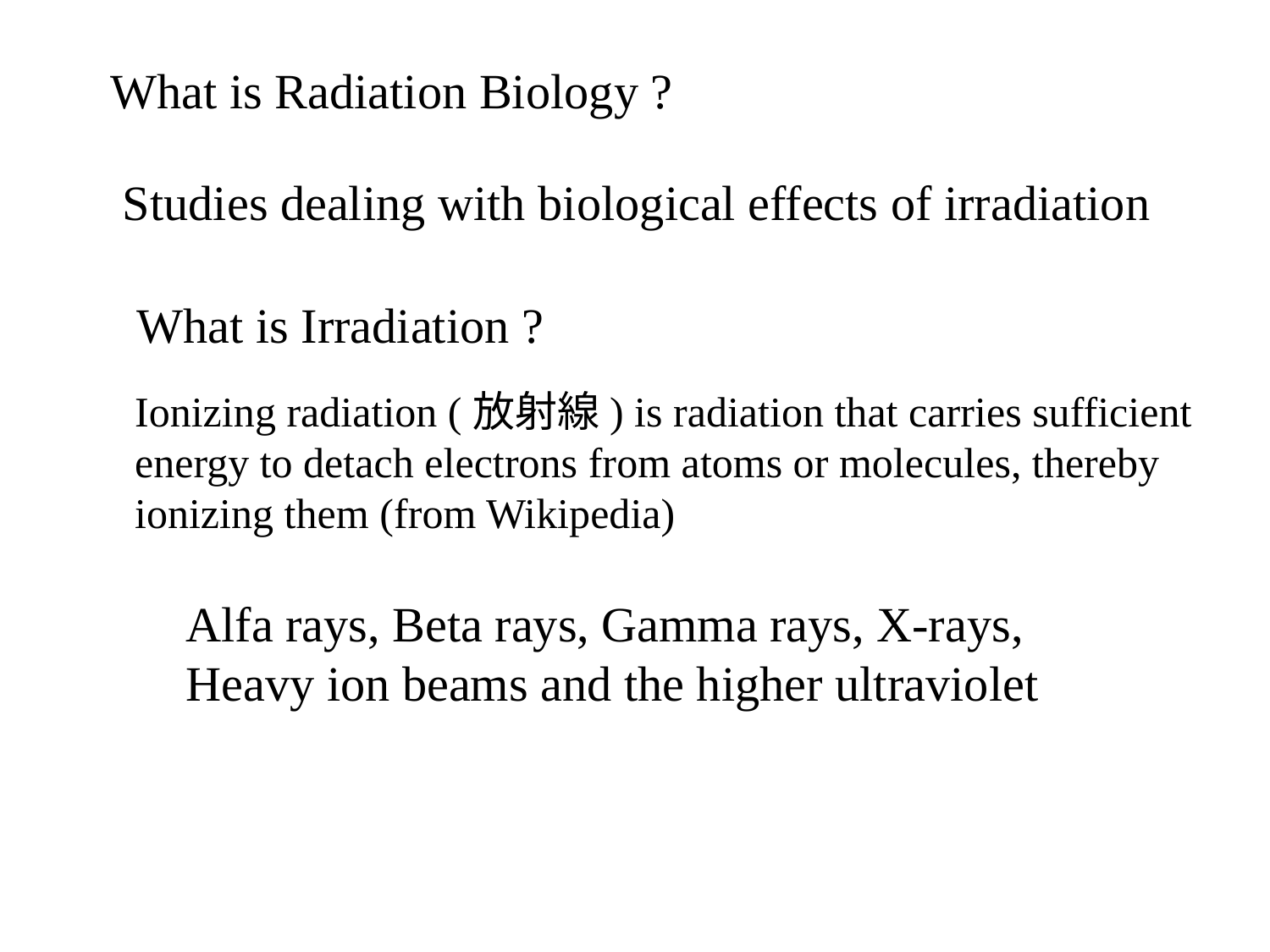

What is Radiation Biology ?
Studies dealing with biological effects of irradiation
What is Irradiation ?
Ionizing radiation (放射線) is radiation that carries sufficient energy to detach electrons from atoms or molecules, thereby ionizing them (from Wikipedia)
Alfa rays, Beta rays, Gamma rays, X-rays,
Heavy ion beams and the higher ultraviolet